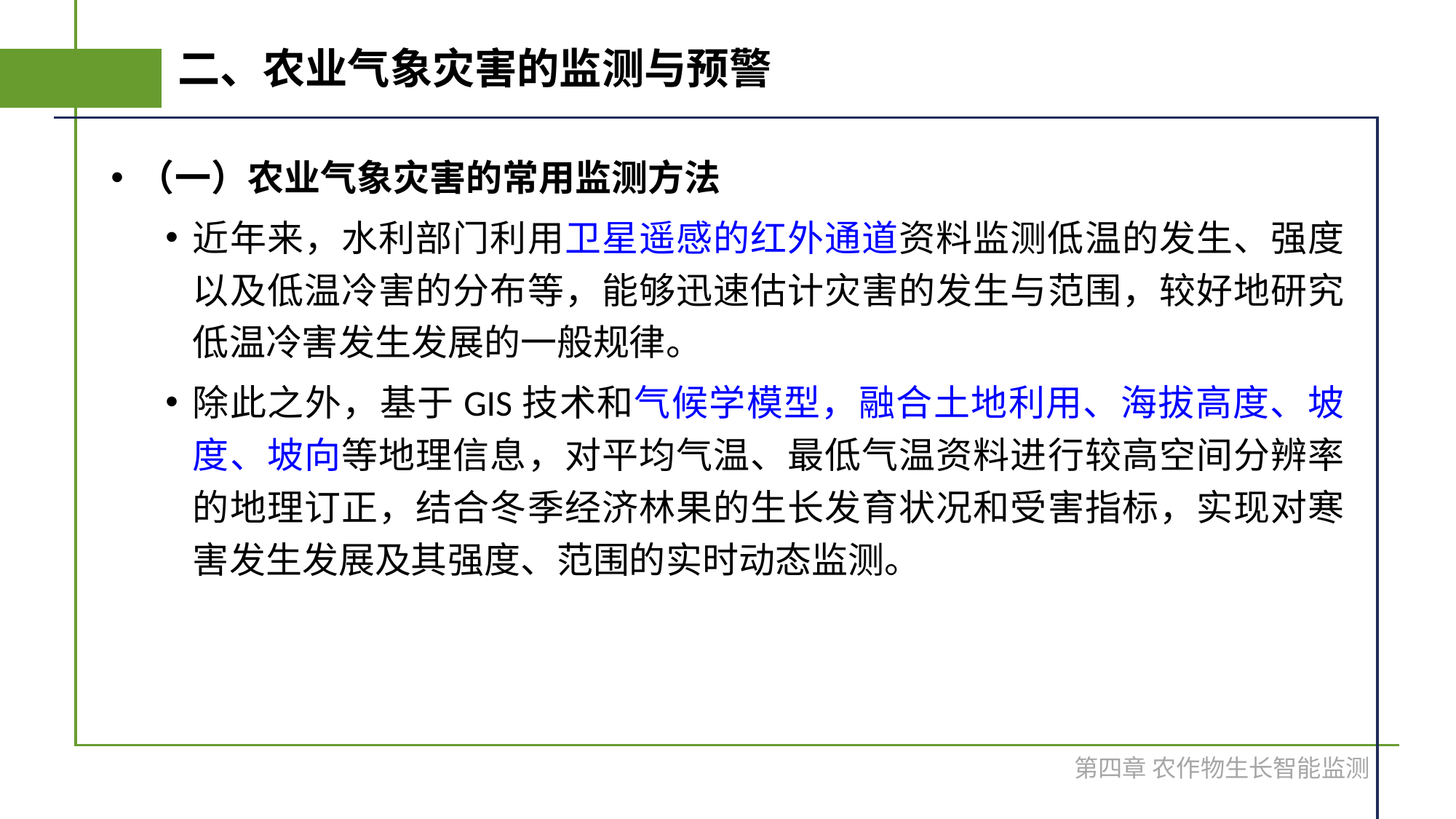

# 二、农业气象灾害的监测与预警
（一）农业气象灾害的常用监测方法
近年来，水利部门利用卫星遥感的红外通道资料监测低温的发生、强度以及低温冷害的分布等，能够迅速估计灾害的发生与范围，较好地研究低温冷害发生发展的一般规律。
除此之外，基于GIS技术和气候学模型，融合土地利用、海拔高度、坡度、坡向等地理信息，对平均气温、最低气温资料进行较高空间分辨率的地理订正，结合冬季经济林果的生长发育状况和受害指标，实现对寒害发生发展及其强度、范围的实时动态监测。
第四章 农作物生长智能监测